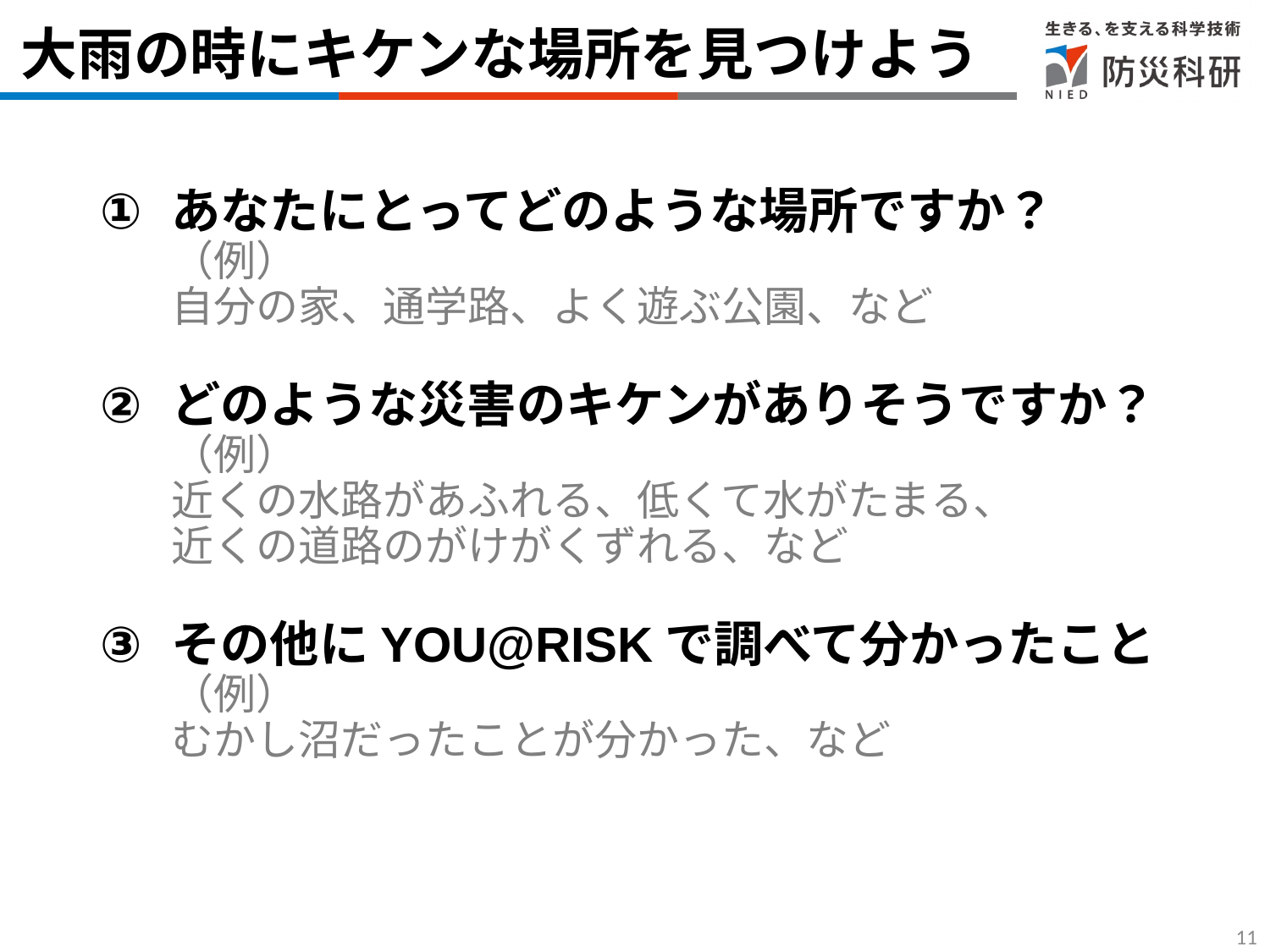

# 大雨の時にキケンな場所を見つけよう
あなたにとってどのような場所ですか？
（例）
自分の家、通学路、よく遊ぶ公園、など
どのような災害のキケンがありそうですか？
（例）
近くの水路があふれる、低くて水がたまる、
近くの道路のがけがくずれる、など
その他にYOU@RISKで調べて分かったこと
（例）
むかし沼だったことが分かった、など
11